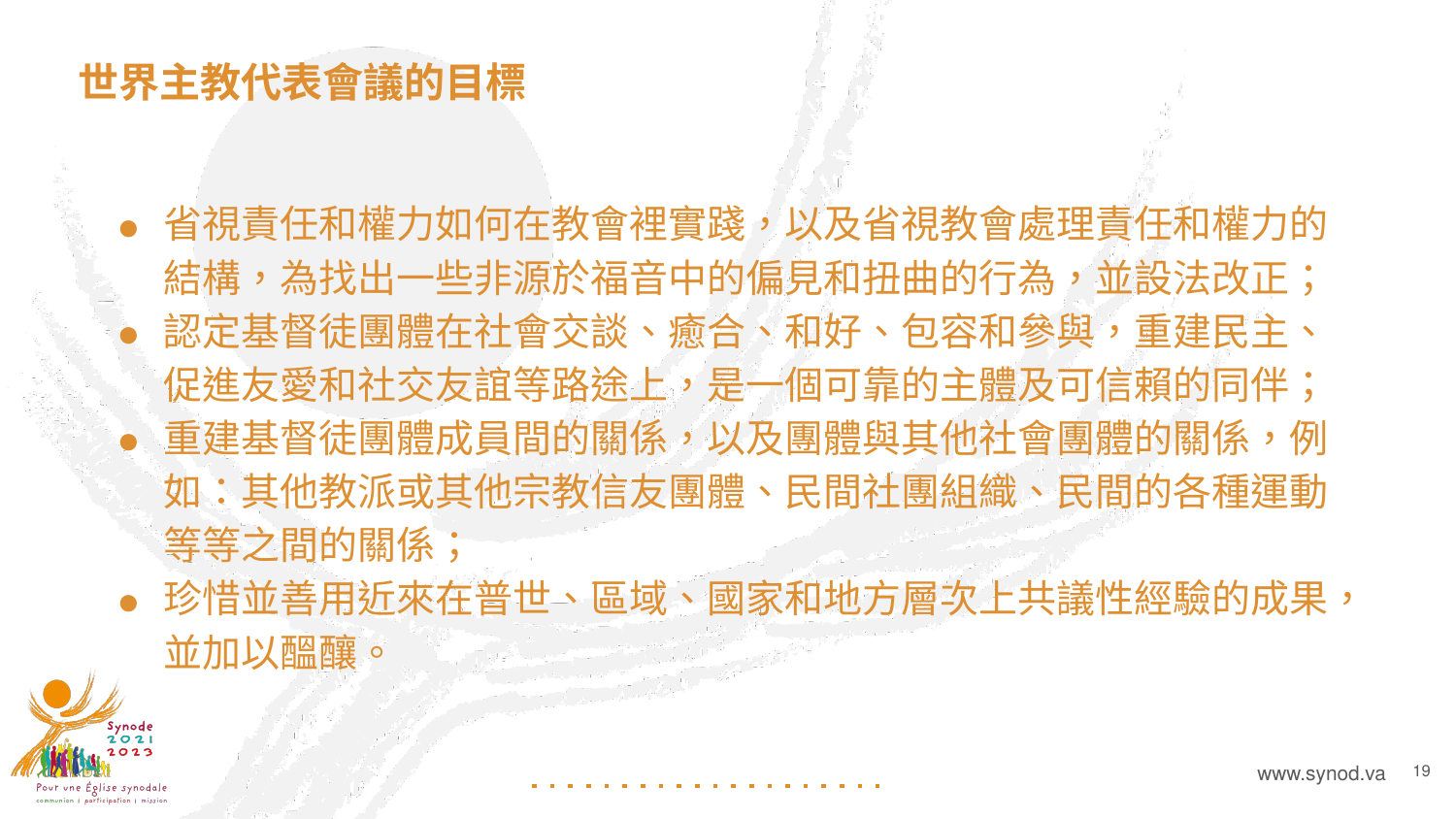

# 世界主教代表會議的目標
省視責任和權力如何在教會裡實踐，以及省視教會處理責任和權力的結構，為找出一些非源於福音中的偏見和扭曲的行為，並設法改正；
認定基督徒團體在社會交談、癒合、和好、包容和參與，重建民主、促進友愛和社交友誼等路途上，是一個可靠的主體及可信賴的同伴；
重建基督徒團體成員間的關係，以及團體與其他社會團體的關係，例如：其他教派或其他宗教信友團體、民間社團組織、民間的各種運動等等之間的關係；
珍惜並善用近來在普世、區域、國家和地方層次上共議性經驗的成果，並加以醞釀。
19